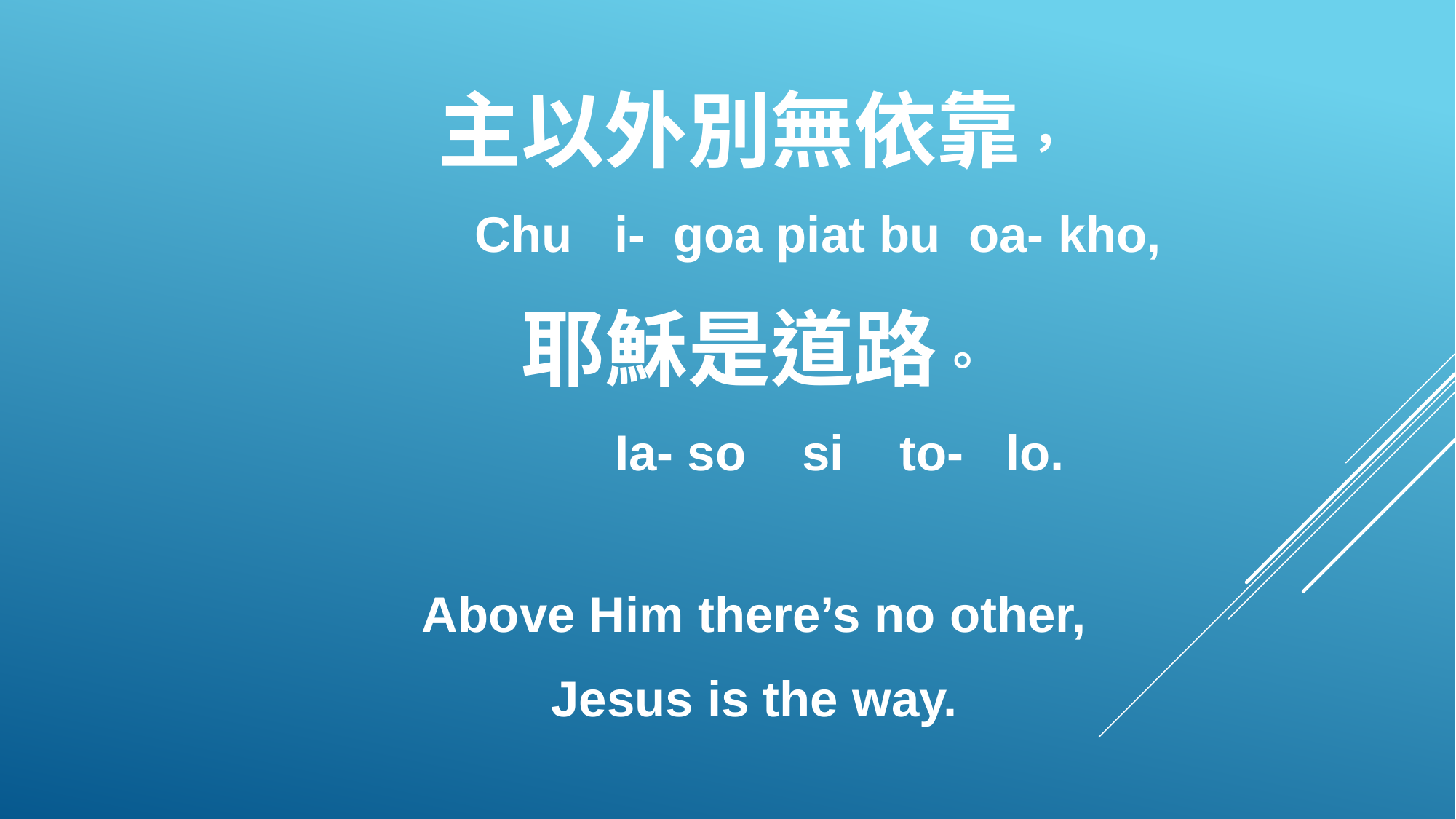

主以外別無依靠，
                     Chu   i-  goa piat bu  oa- kho,
耶穌是道路。
                               Ia- so    si    to-   lo.

Above Him there’s no other,
Jesus is the way.